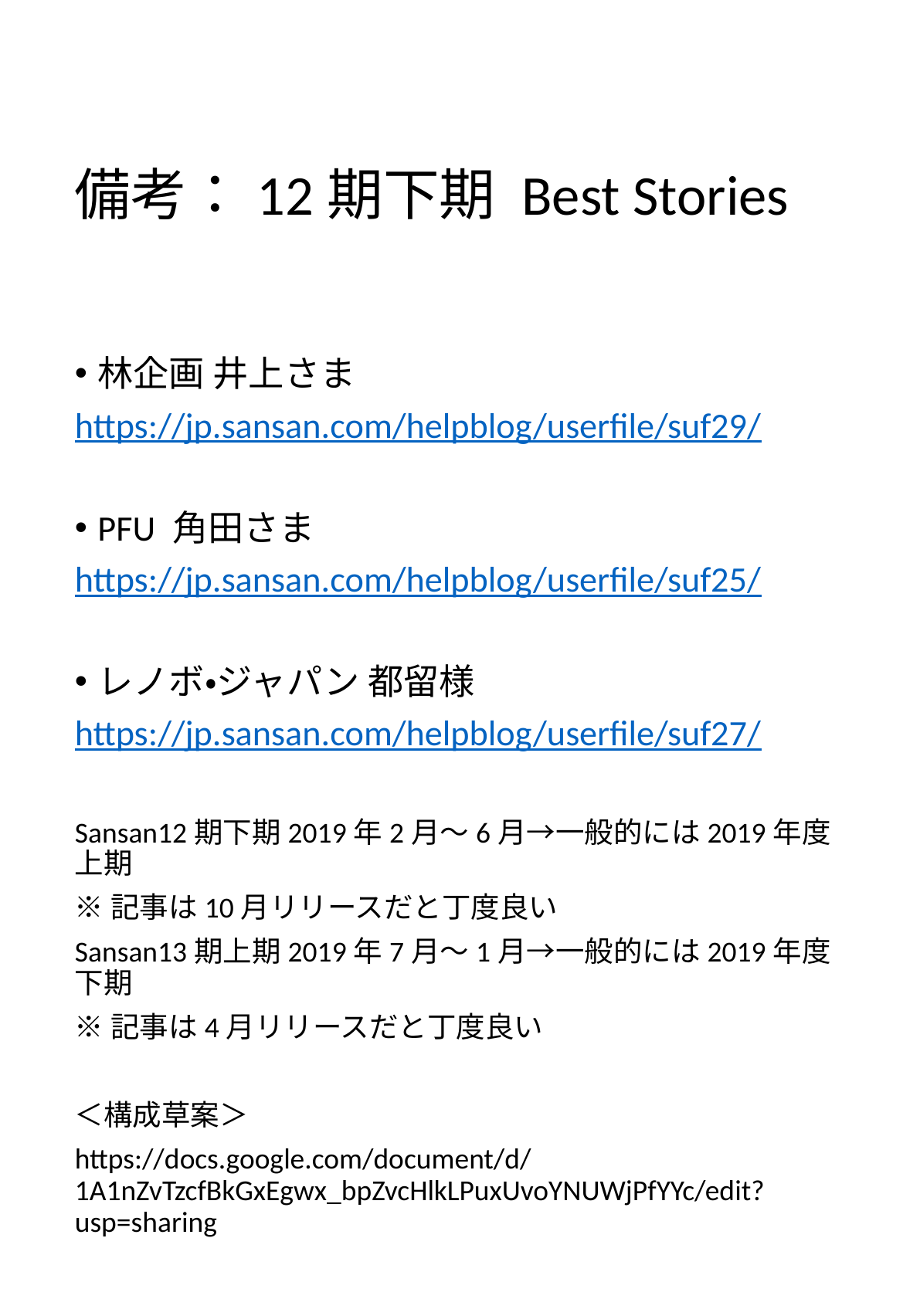

# 備考：12期下期 Best Stories
林企画 井上さま
https://jp.sansan.com/helpblog/userfile/suf29/

PFU 角田さま
https://jp.sansan.com/helpblog/userfile/suf25/

レノボ・ジャパン 都留様
https://jp.sansan.com/helpblog/userfile/suf27/

Sansan12期下期2019年2月～6月→一般的には2019年度上期
※記事は10月リリースだと丁度良い
Sansan13期上期2019年7月～1月→一般的には2019年度下期
※記事は4月リリースだと丁度良い

＜構成草案＞
https://docs.google.com/document/d/1A1nZvTzcfBkGxEgwx_bpZvcHlkLPuxUvoYNUWjPfYYc/edit?usp=sharing